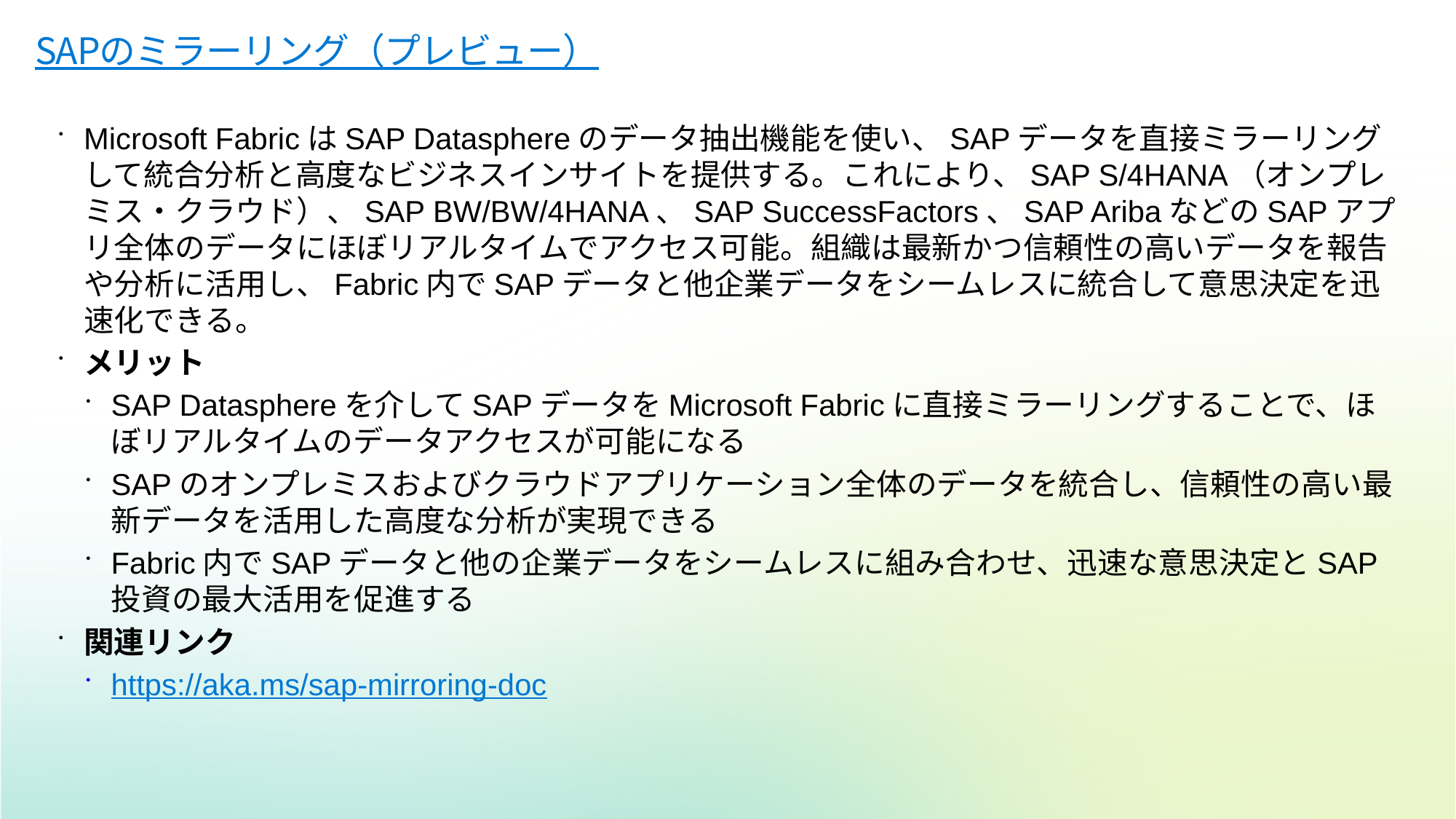

# SAPのミラーリング（プレビュー）
Microsoft FabricはSAP Datasphereのデータ抽出機能を使い、SAPデータを直接ミラーリングして統合分析と高度なビジネスインサイトを提供する。これにより、SAP S/4HANA（オンプレミス・クラウド）、SAP BW/BW/4HANA、SAP SuccessFactors、SAP AribaなどのSAPアプリ全体のデータにほぼリアルタイムでアクセス可能。組織は最新かつ信頼性の高いデータを報告や分析に活用し、Fabric内でSAPデータと他企業データをシームレスに統合して意思決定を迅速化できる。
メリット
SAP Datasphereを介してSAPデータをMicrosoft Fabricに直接ミラーリングすることで、ほぼリアルタイムのデータアクセスが可能になる
SAPのオンプレミスおよびクラウドアプリケーション全体のデータを統合し、信頼性の高い最新データを活用した高度な分析が実現できる
Fabric内でSAPデータと他の企業データをシームレスに組み合わせ、迅速な意思決定とSAP投資の最大活用を促進する
関連リンク
https://aka.ms/sap-mirroring-doc